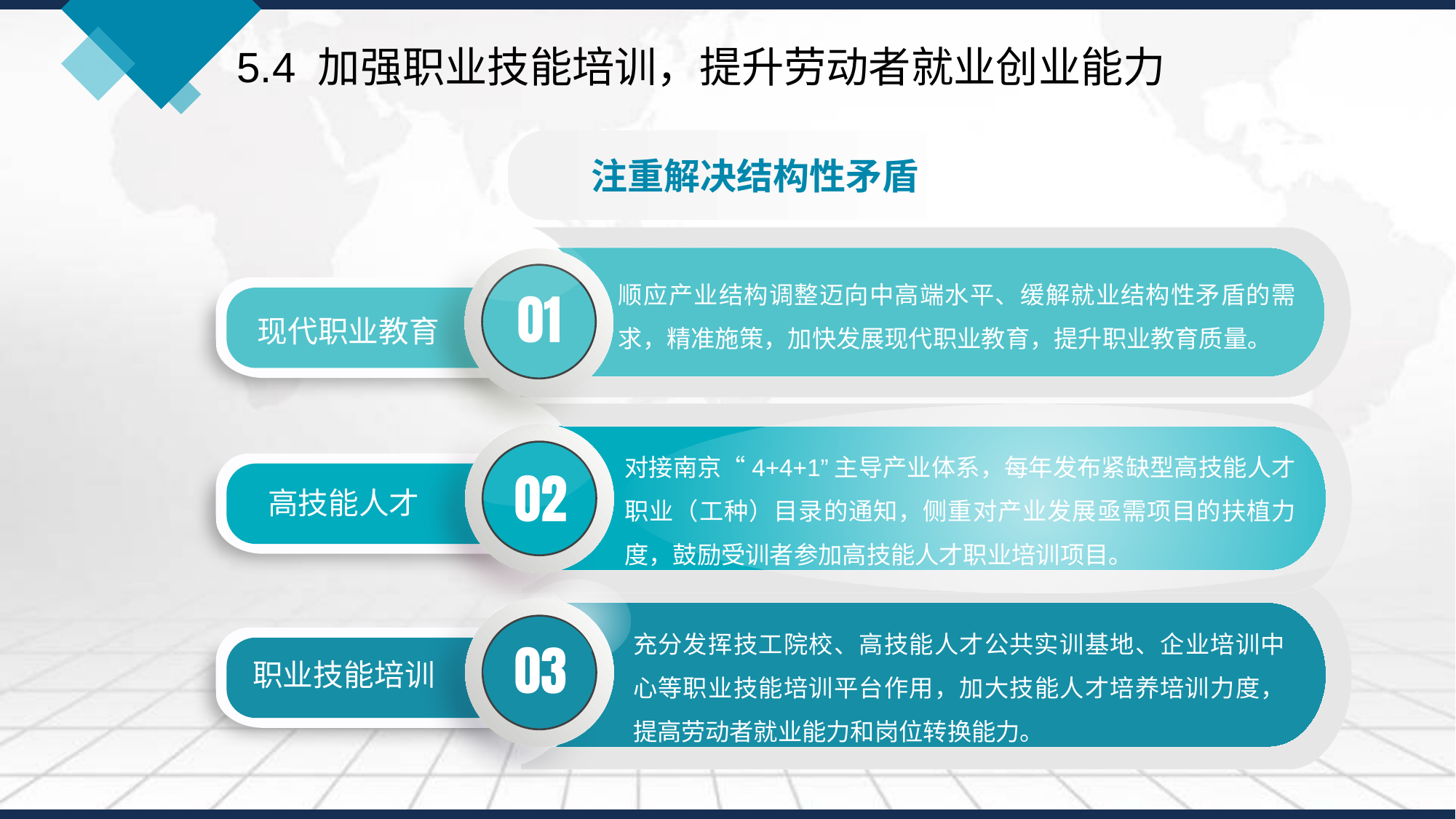

5.4 加强职业技能培训，提升劳动者就业创业能力
注重解决结构性矛盾

顺应产业结构调整迈向中高端水平、缓解就业结构性矛盾的需求，精准施策，加快发展现代职业教育，提升职业教育质量。

01

现代职业教育

对接南京“4+4+1”主导产业体系，每年发布紧缺型高技能人才职业（工种）目录的通知，侧重对产业发展亟需项目的扶植力度，鼓励受训者参加高技能人才职业培训项目。

02

高技能人才

职业技能培训

充分发挥技工院校、高技能人才公共实训基地、企业培训中心等职业技能培训平台作用，加大技能人才培养培训力度，提高劳动者就业能力和岗位转换能力。

03